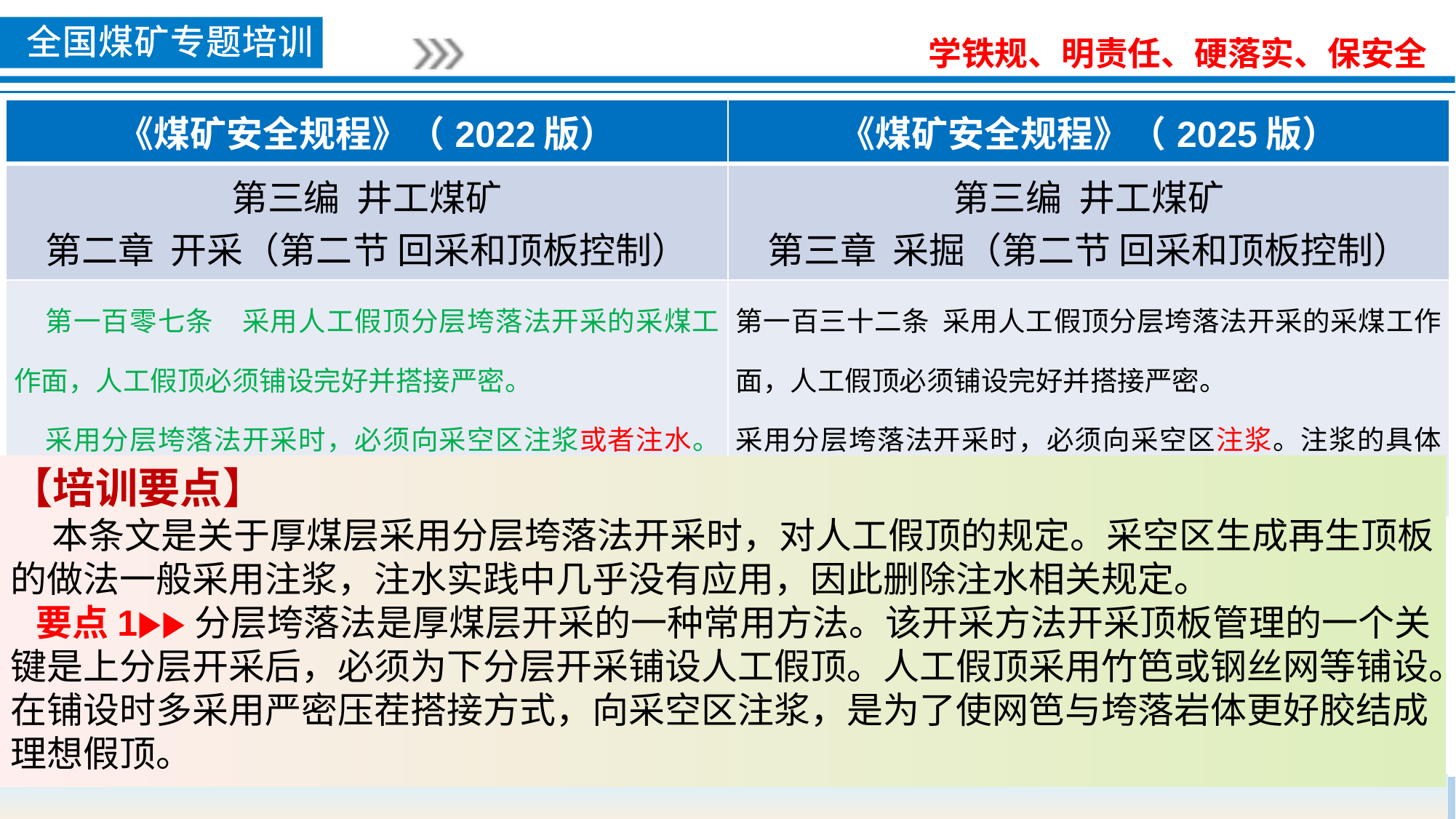

| 《煤矿安全规程》（2022版） | 《煤矿安全规程》（2025版） |
| --- | --- |
| 第三编 井工煤矿 第二章 开采（第二节 回采和顶板控制） | 第三编 井工煤矿 第三章 采掘（第二节 回采和顶板控制） |
| 第一百零七条　采用人工假顶分层垮落法开采的采煤工作面，人工假顶必须铺设完好并搭接严密。 采用分层垮落法开采时，必须向采空区注浆或者注水。注浆或者注水的具体要求，应当在作业规程中明确规定。 | 第一百三十二条 采用人工假顶分层垮落法开采的采煤工作面，人工假顶必须铺设完好并搭接严密。 采用分层垮落法开采时，必须向采空区注浆。注浆的具体要求，应当在作业规程中明确规定。 |
【培训要点】
    本条文是关于厚煤层采用分层垮落法开采时，对人工假顶的规定。采空区生成再生顶板的做法一般采用注浆，注水实践中几乎没有应用，因此删除注水相关规定。
  要点1▶▶分层垮落法是厚煤层开采的一种常用方法。该开采方法开采顶板管理的一个关键是上分层开采后，必须为下分层开采铺设人工假顶。人工假顶采用竹笆或钢丝网等铺设。在铺设时多采用严密压茬搭接方式，向采空区注浆，是为了使网笆与垮落岩体更好胶结成理想假顶。